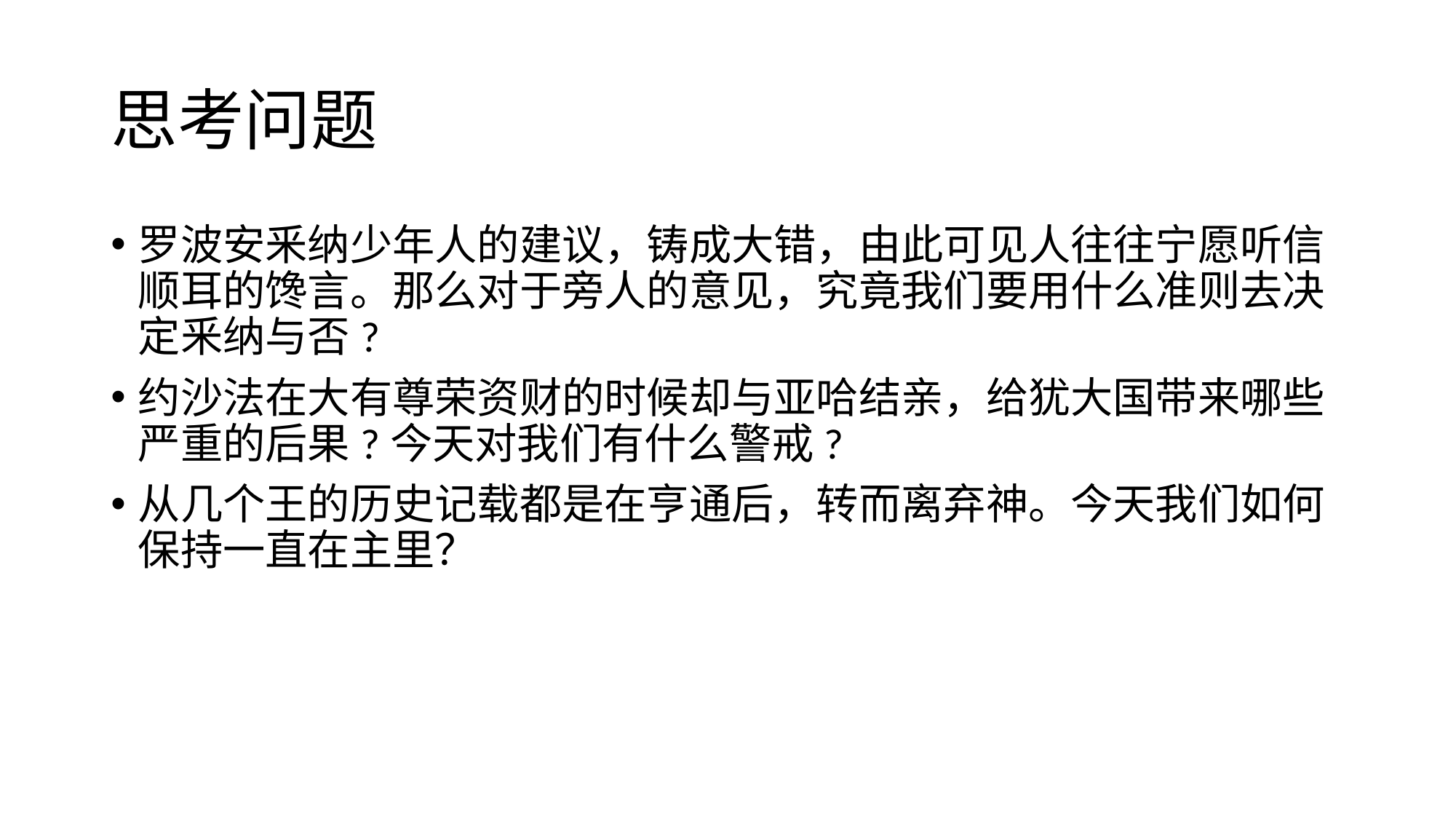

# 思考问题
罗波安釆纳少年人的建议，铸成大错，由此可见人往往宁愿听信顺耳的馋言。那么对于旁人的意见，究竟我们要用什么准则去决定釆纳与否?
约沙法在大有尊荣资财的时候却与亚哈结亲，给犹大国带来哪些严重的后果?今天对我们有什么警戒?
从几个王的历史记载都是在亨通后，转而离弃神。今天我们如何保持一直在主里？